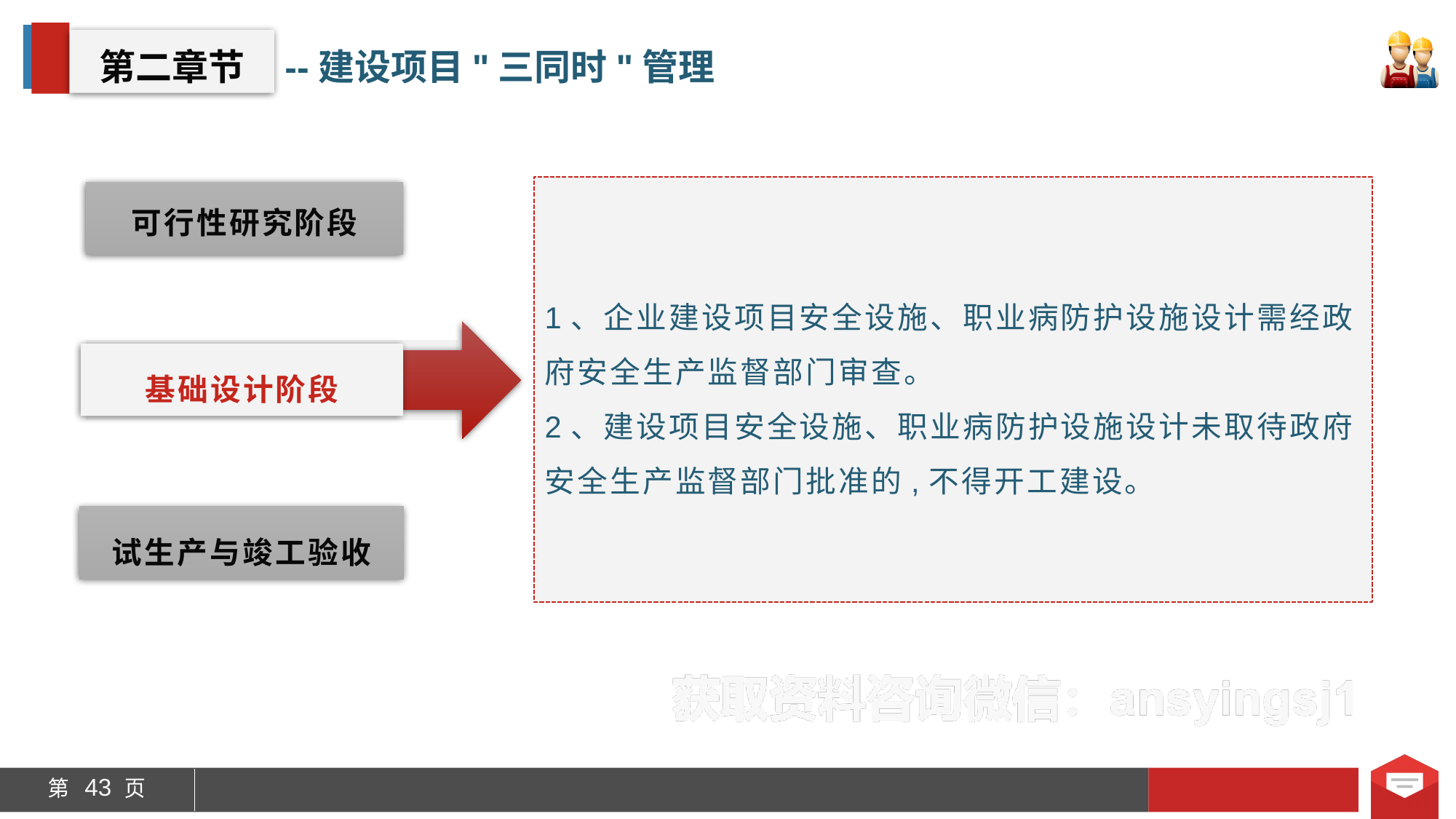

第二章节
--建设项目"三同时"管理
1、企业建设项目安全设施、职业病防护设施设计需经政府安全生产监督部门审查。
2、建设项目安全设施、职业病防护设施设计未取待政府安全生产监督部门批准的,不得开工建设。
可行性研究阶段

基础设计阶段
试生产与竣工验收